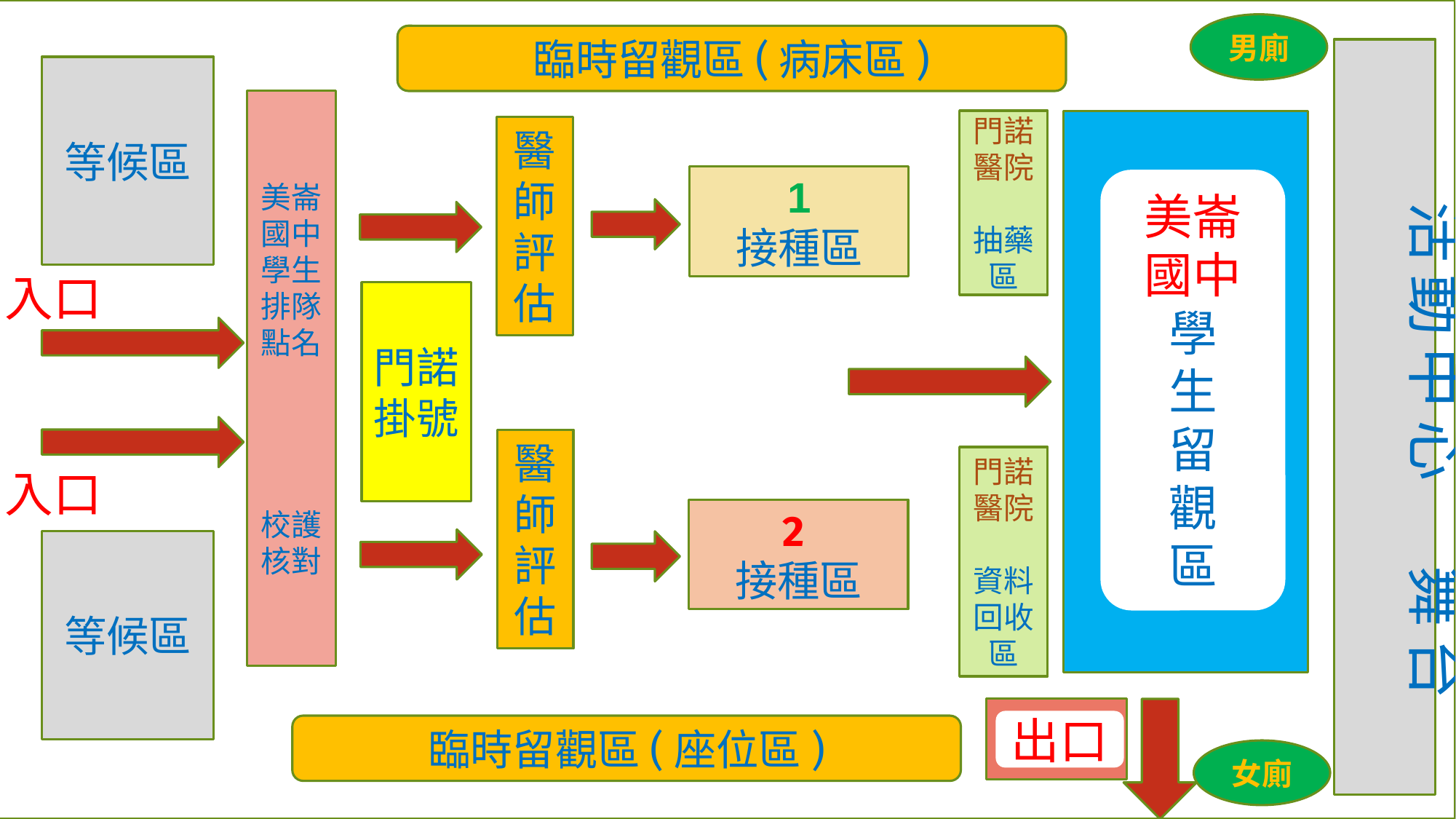

男廁
臨時留觀區(病床區)
活動中心

舞台
等候區
美崙國中學生排隊點名

校護
核對
門諾醫院

抽藥區

醫師評估
1
接種區
美崙國中
學
生
留
觀
區

入口
門諾掛號

醫師評估
門諾醫院

資料回收區
入口
2
接種區

等候區

出口
臨時留觀區(座位區)
女廁